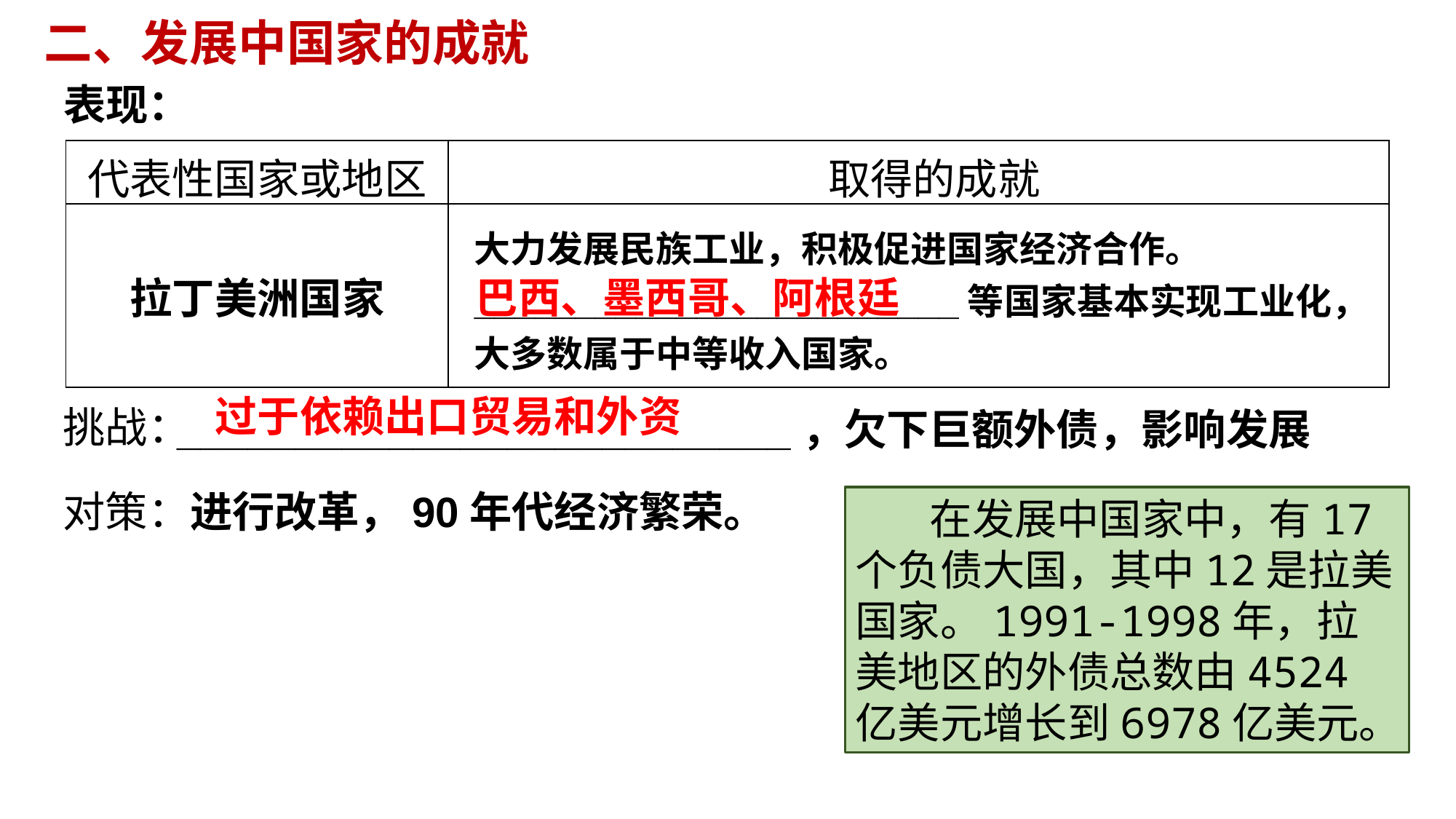

二、发展中国家的成就
表现：
| 代表性国家或地区 | 取得的成就 |
| --- | --- |
| 拉丁美洲国家 |  |
大力发展民族工业，积极促进国家经济合作。
________________________等国家基本实现工业化，大多数属于中等收入国家。
巴西、墨西哥、阿根廷
过于依赖出口贸易和外资
挑战：
__________________________，欠下巨额外债，影响发展
对策：
进行改革，90年代经济繁荣。
 在发展中国家中，有17个负债大国，其中12是拉美国家。1991-1998年，拉美地区的外债总数由4524亿美元增长到6978亿美元。